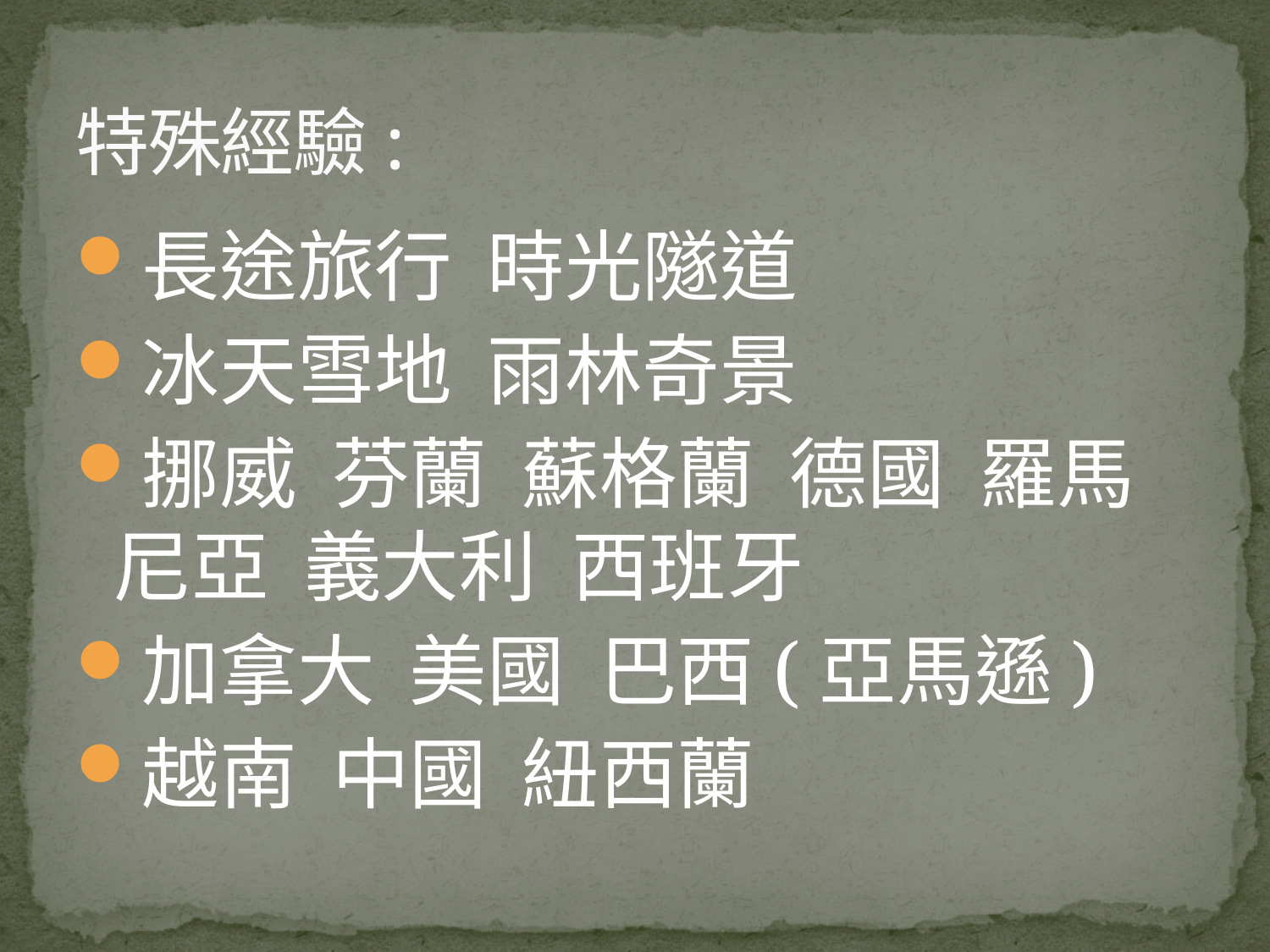

# 特殊經驗:
長途旅行  時光隧道
冰天雪地  雨林奇景
挪威  芬蘭  蘇格蘭  德國  羅馬尼亞  義大利  西班牙
加拿大  美國  巴西(亞馬遜)
越南  中國  紐西蘭